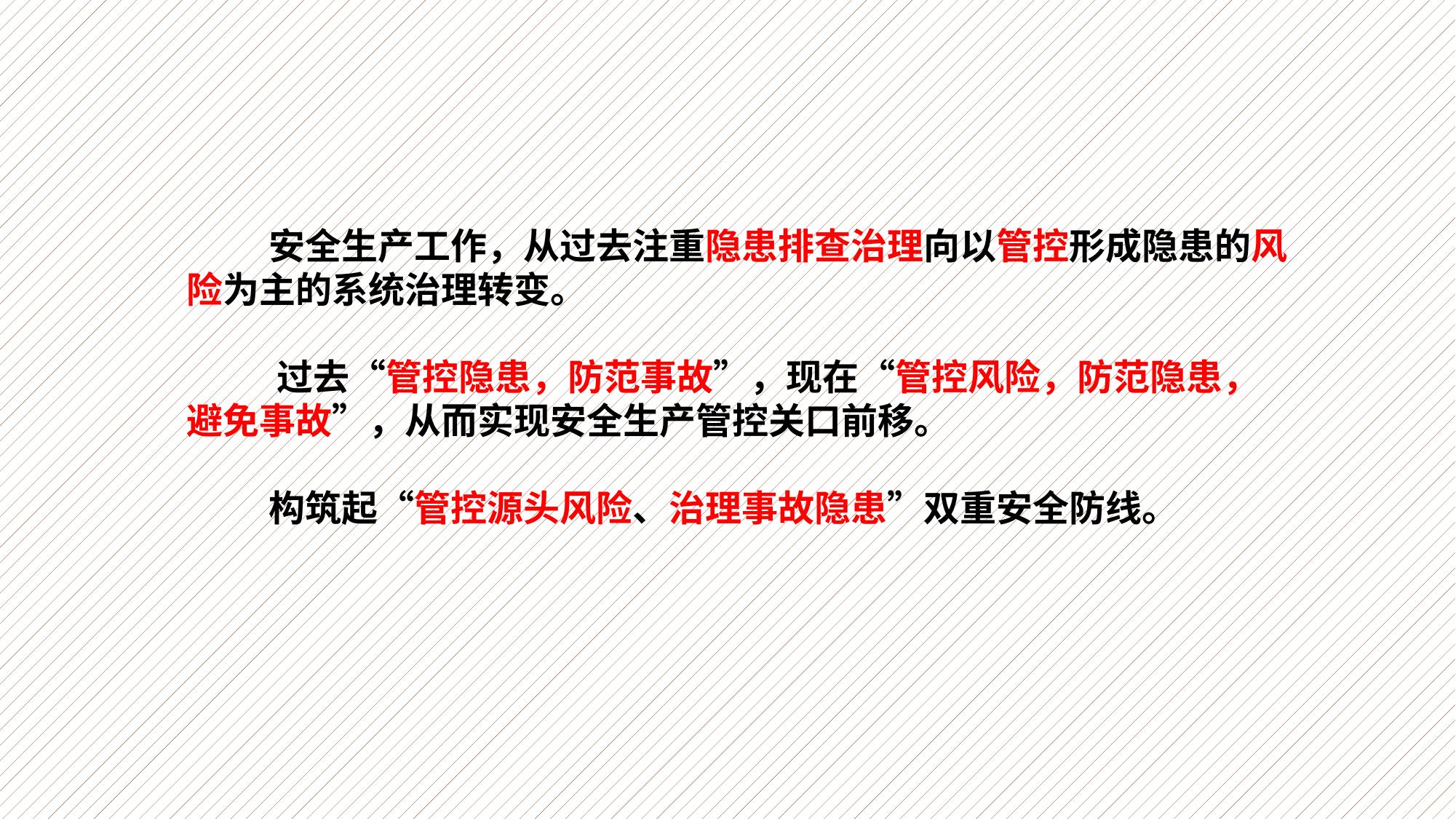

安全生产工作，从过去注重隐患排查治理向以管控形成隐患的风险为主的系统治理转变。

          过去“管控隐患，防范事故”，现在“管控风险，防范隐患，避免事故”，从而实现安全生产管控关口前移。

         构筑起“管控源头风险、治理事故隐患”双重安全防线。